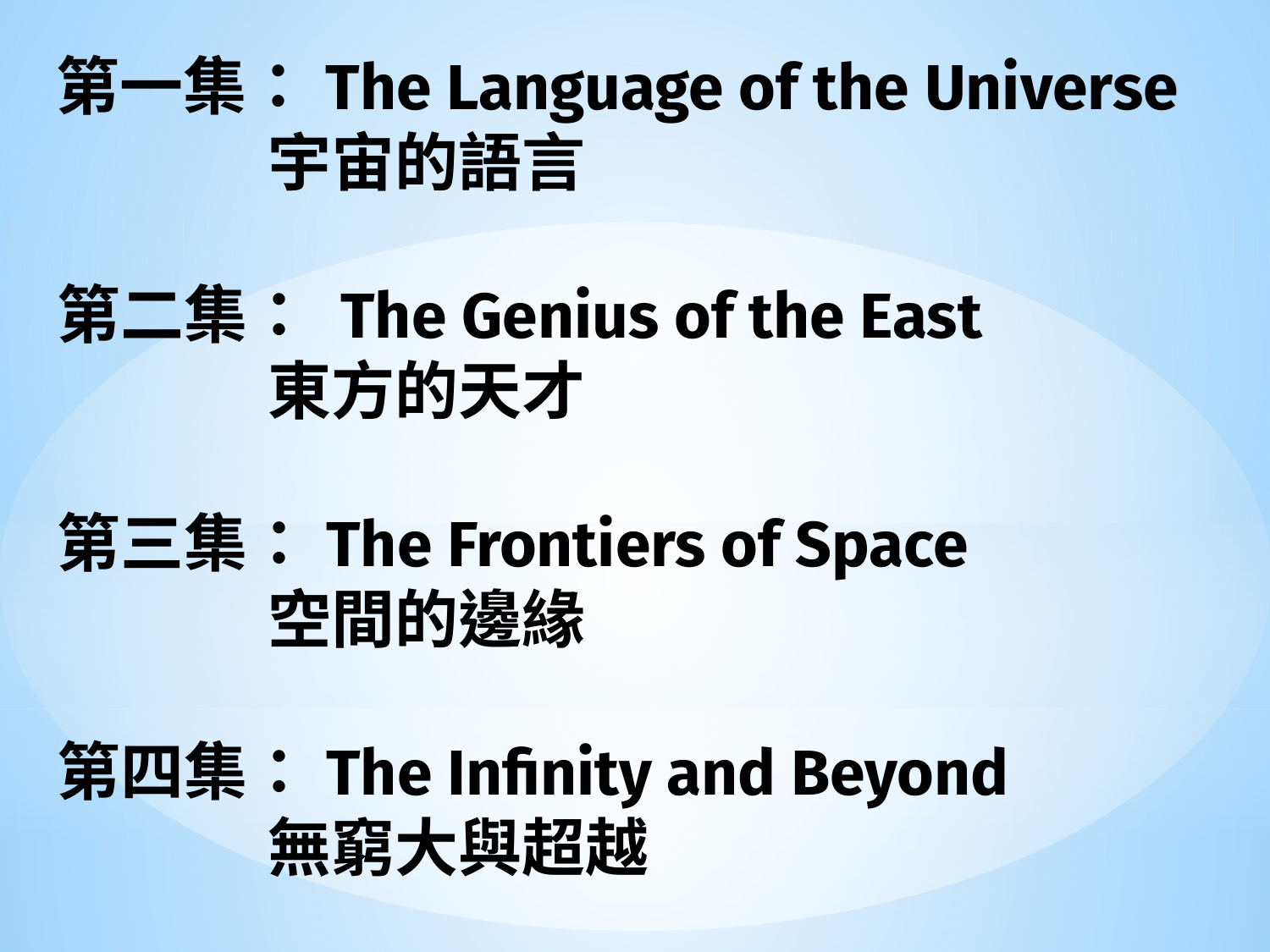

# 第一集：The Language of the Universe 宇宙的語言 第二集： The Genius of the East 東方的天才 第三集：The Frontiers of Space 空間的邊緣 第四集：The Infinity and Beyond 無窮大與超越